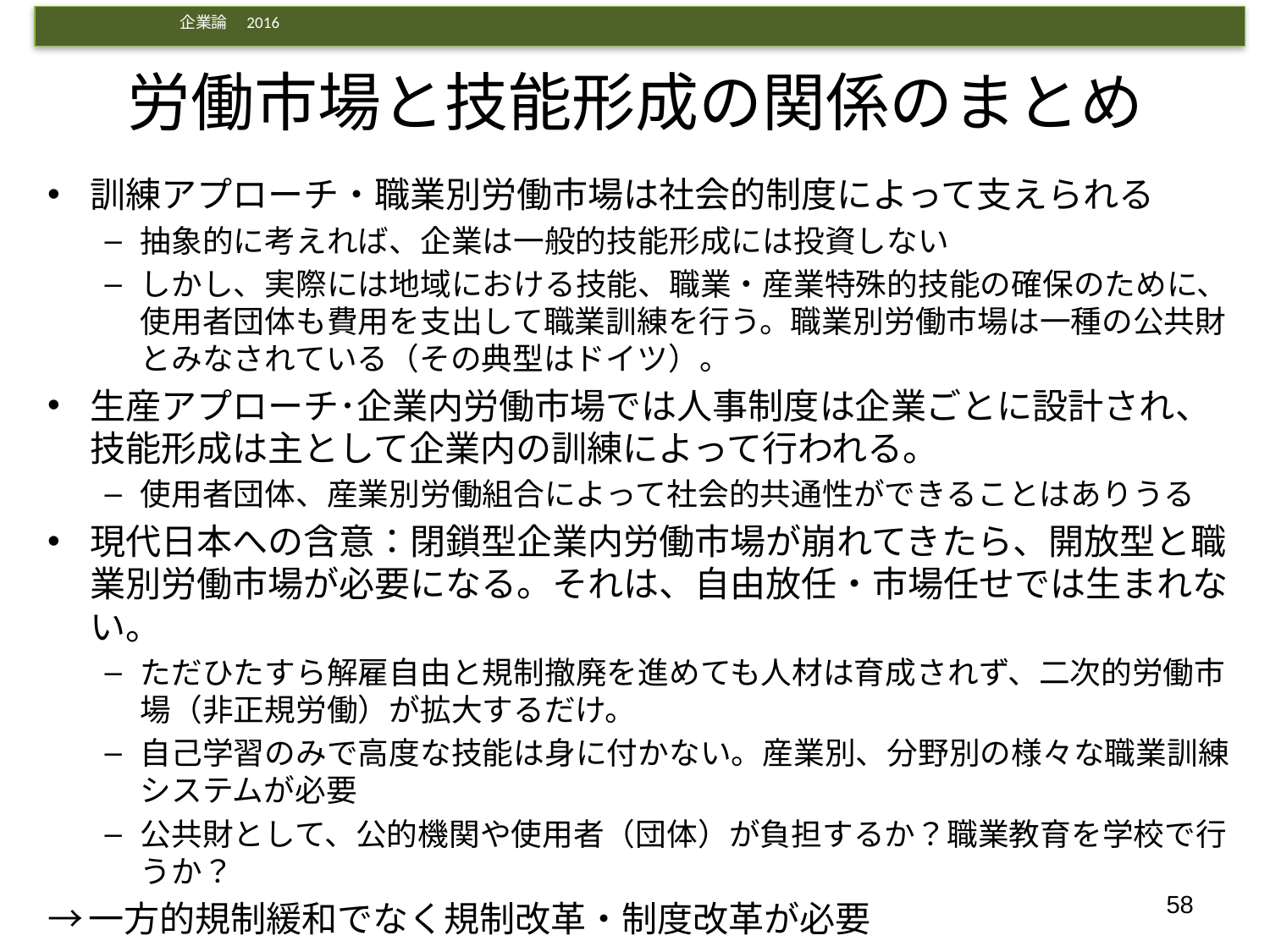

# 労働市場と技能形成の関係のまとめ
訓練アプローチ・職業別労働市場は社会的制度によって支えられる
抽象的に考えれば、企業は一般的技能形成には投資しない
しかし、実際には地域における技能、職業・産業特殊的技能の確保のために、使用者団体も費用を支出して職業訓練を行う。職業別労働市場は一種の公共財とみなされている（その典型はドイツ）。
生産アプローチ･企業内労働市場では人事制度は企業ごとに設計され、技能形成は主として企業内の訓練によって行われる。
使用者団体、産業別労働組合によって社会的共通性ができることはありうる
現代日本への含意：閉鎖型企業内労働市場が崩れてきたら、開放型と職業別労働市場が必要になる。それは、自由放任・市場任せでは生まれない。
ただひたすら解雇自由と規制撤廃を進めても人材は育成されず、二次的労働市場（非正規労働）が拡大するだけ。
自己学習のみで高度な技能は身に付かない。産業別、分野別の様々な職業訓練システムが必要
公共財として、公的機関や使用者（団体）が負担するか？職業教育を学校で行うか？
→一方的規制緩和でなく規制改革・制度改革が必要

58